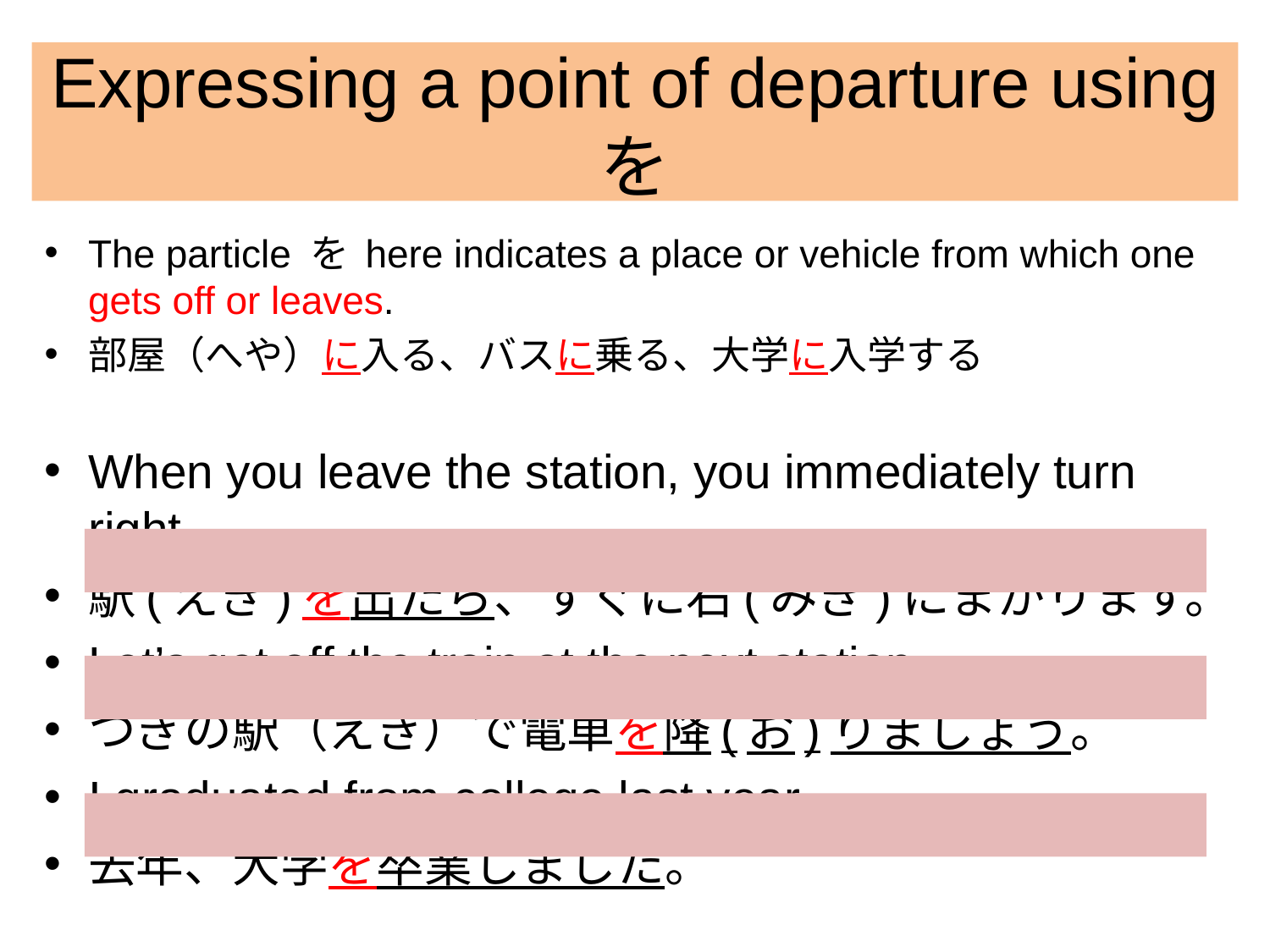

# Expressing a point of departure using を
The particle を here indicates a place or vehicle from which one gets off or leaves.
部屋（へや）に入る、バスに乗る、大学に入学する

When you leave the station, you immediately turn right.
駅(えき)を出たら、すぐに右(みぎ)にまがります。
Let’s get off the train at the next station.
つぎの駅（えき）で電車を降(お)りましょう。
I graduated from college last year.
去年、大学を卒業しました。